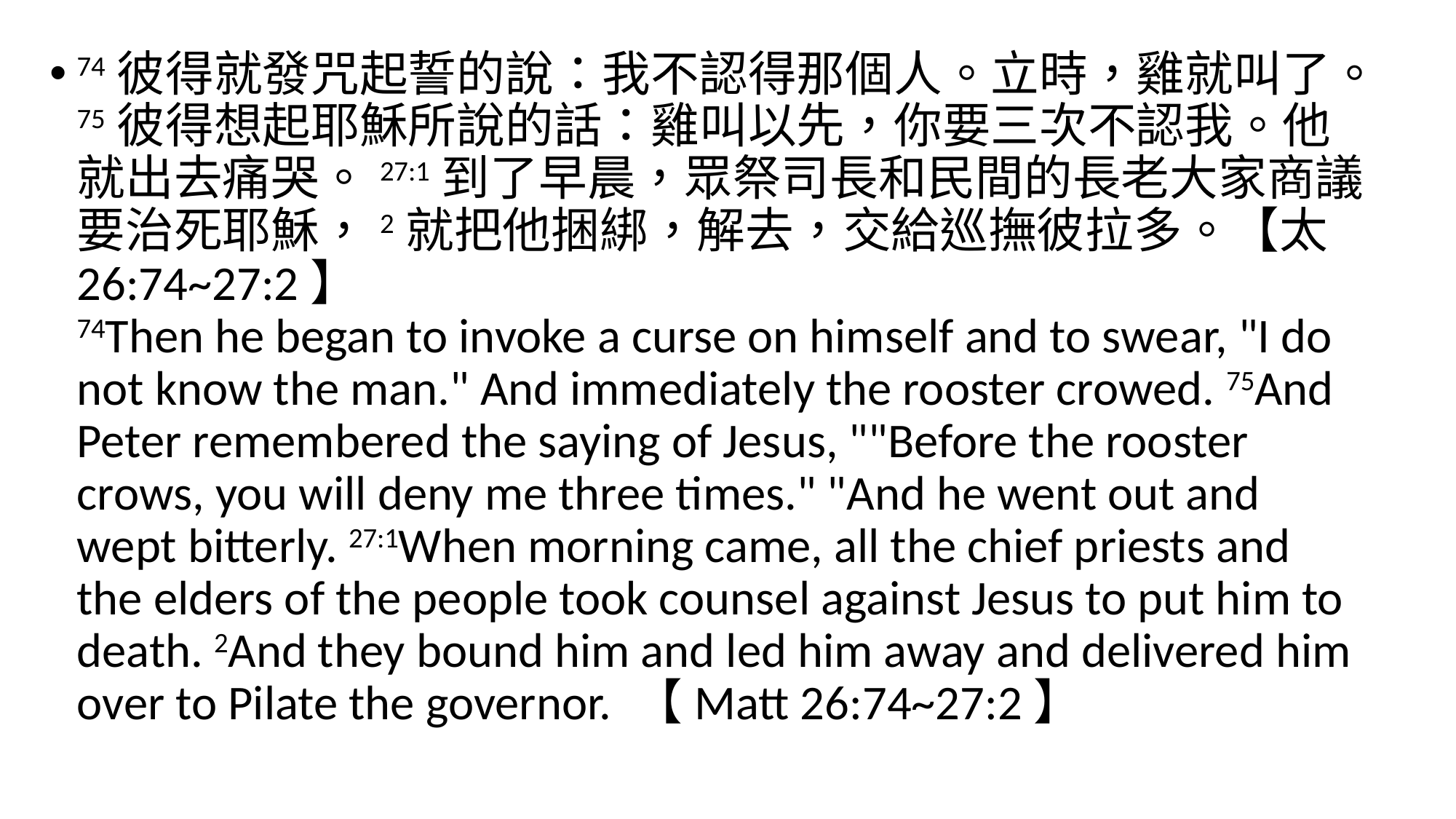

74彼得就發咒起誓的說：我不認得那個人。立時，雞就叫了。75彼得想起耶穌所說的話：雞叫以先，你要三次不認我。他就出去痛哭。27:1到了早晨，眾祭司長和民間的長老大家商議要治死耶穌，2就把他捆綁，解去，交給巡撫彼拉多。【太 26:74~27:2】
74Then he began to invoke a curse on himself and to swear, "I do not know the man." And immediately the rooster crowed. 75And Peter remembered the saying of Jesus, ""Before the rooster crows, you will deny me three times." "And he went out and wept bitterly. 27:1When morning came, all the chief priests and the elders of the people took counsel against Jesus to put him to death. 2And they bound him and led him away and delivered him over to Pilate the governor. 【Matt 26:74~27:2】
#